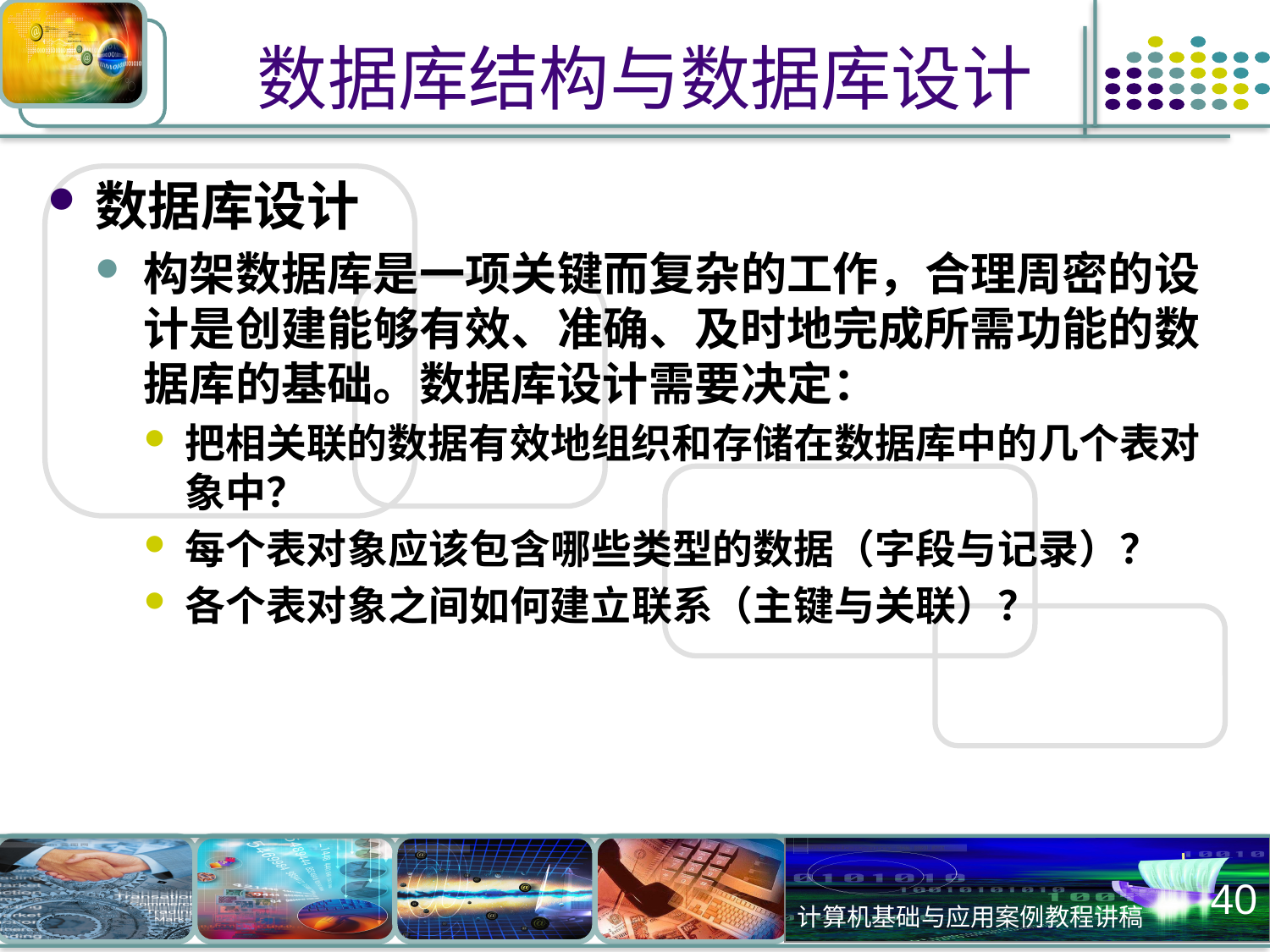

# 数据库结构与数据库设计
数据库设计
构架数据库是一项关键而复杂的工作，合理周密的设计是创建能够有效、准确、及时地完成所需功能的数据库的基础。数据库设计需要决定：
把相关联的数据有效地组织和存储在数据库中的几个表对象中？
每个表对象应该包含哪些类型的数据（字段与记录）？
各个表对象之间如何建立联系（主键与关联）？
40